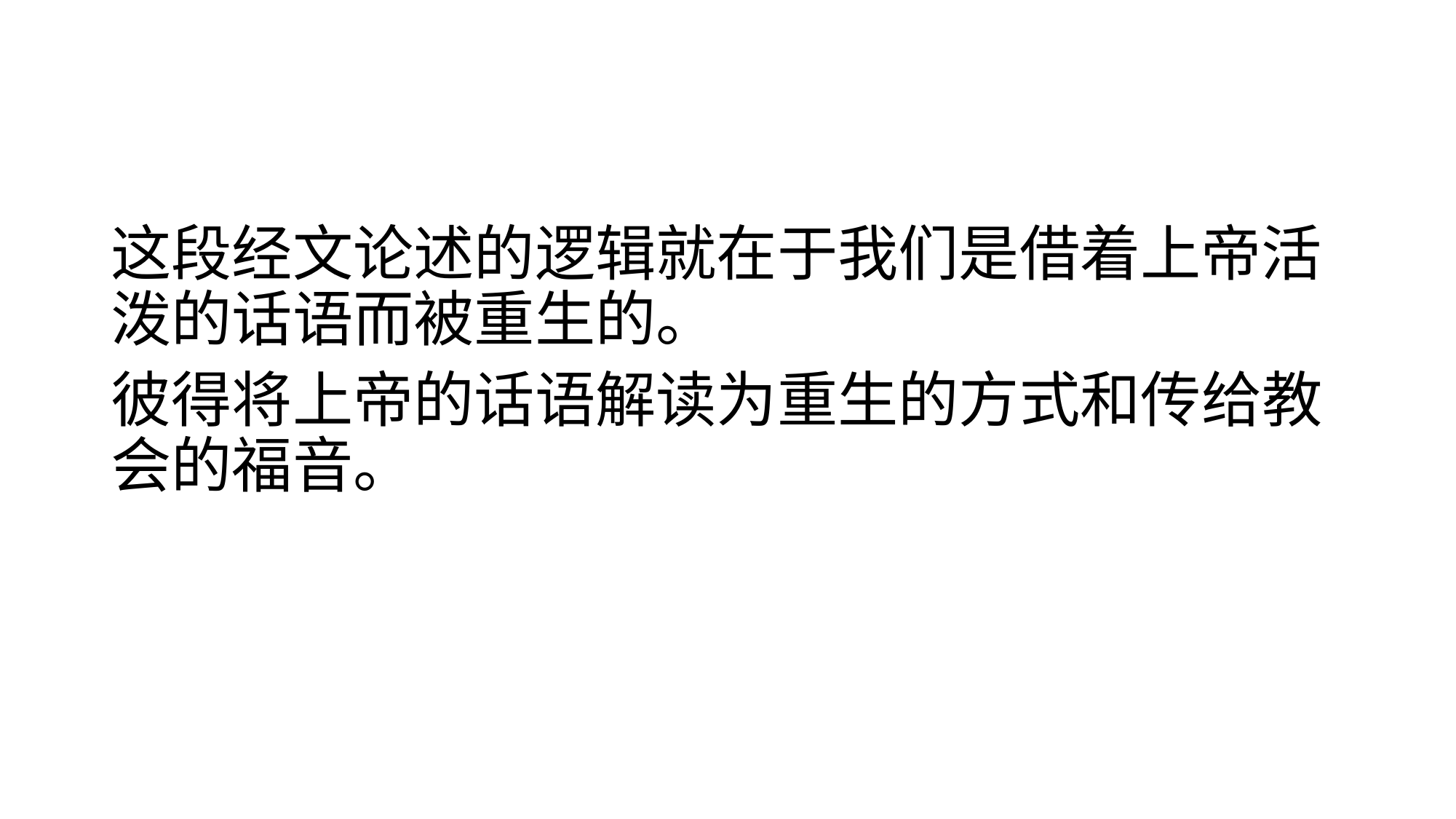

#
这段经文论述的逻辑就在于我们是借着上帝活泼的话语而被重生的。
彼得将上帝的话语解读为重生的方式和传给教会的福音。